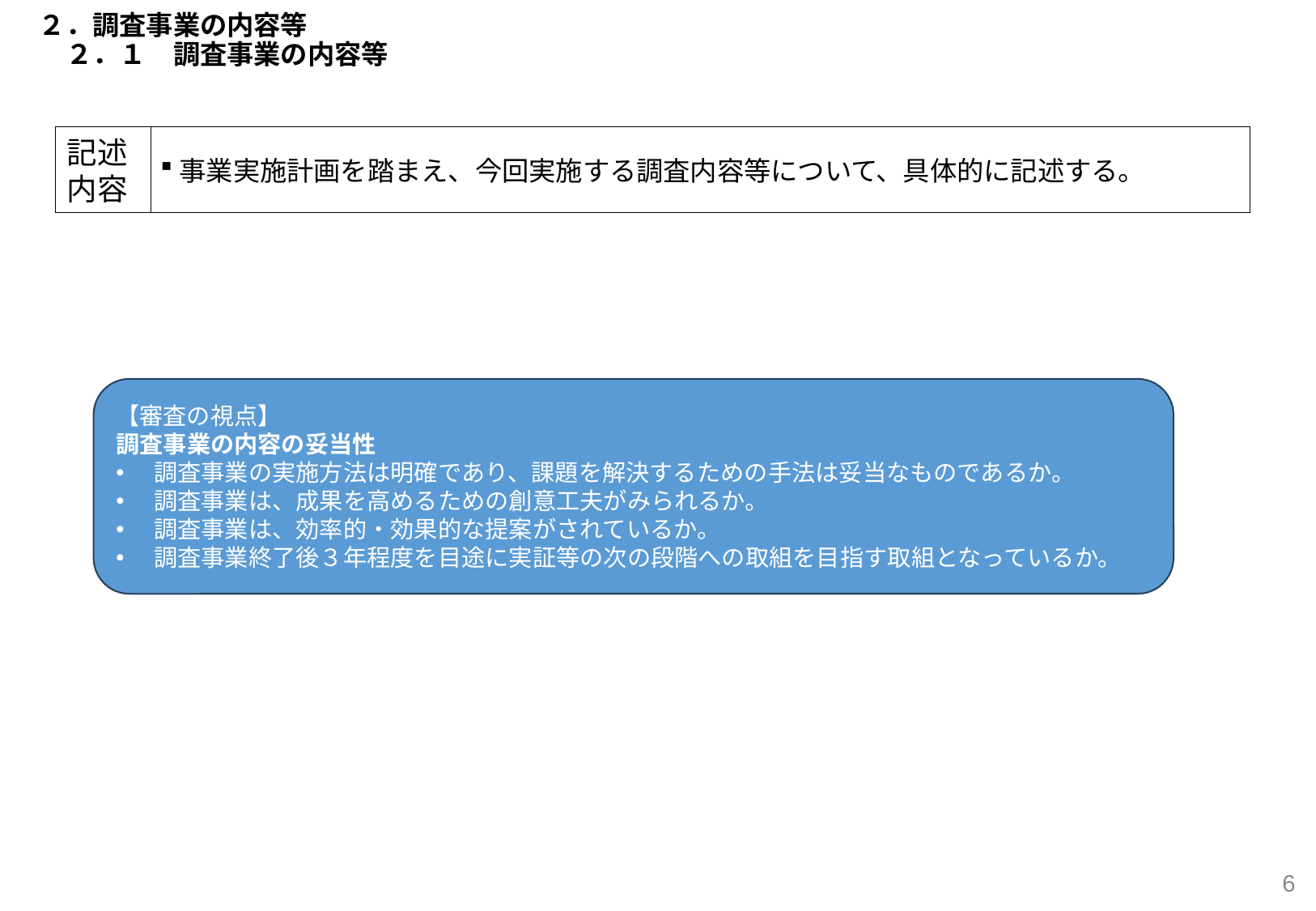

# ２．調査事業の内容等 　２．１　調査事業の内容等
事業実施計画を踏まえ、今回実施する調査内容等について、具体的に記述する。
記述内容
【審査の視点】
調査事業の内容の妥当性
調査事業の実施方法は明確であり、課題を解決するための手法は妥当なものであるか。
調査事業は、成果を高めるための創意工夫がみられるか。
調査事業は、効率的・効果的な提案がされているか。
調査事業終了後３年程度を目途に実証等の次の段階への取組を目指す取組となっているか。
6